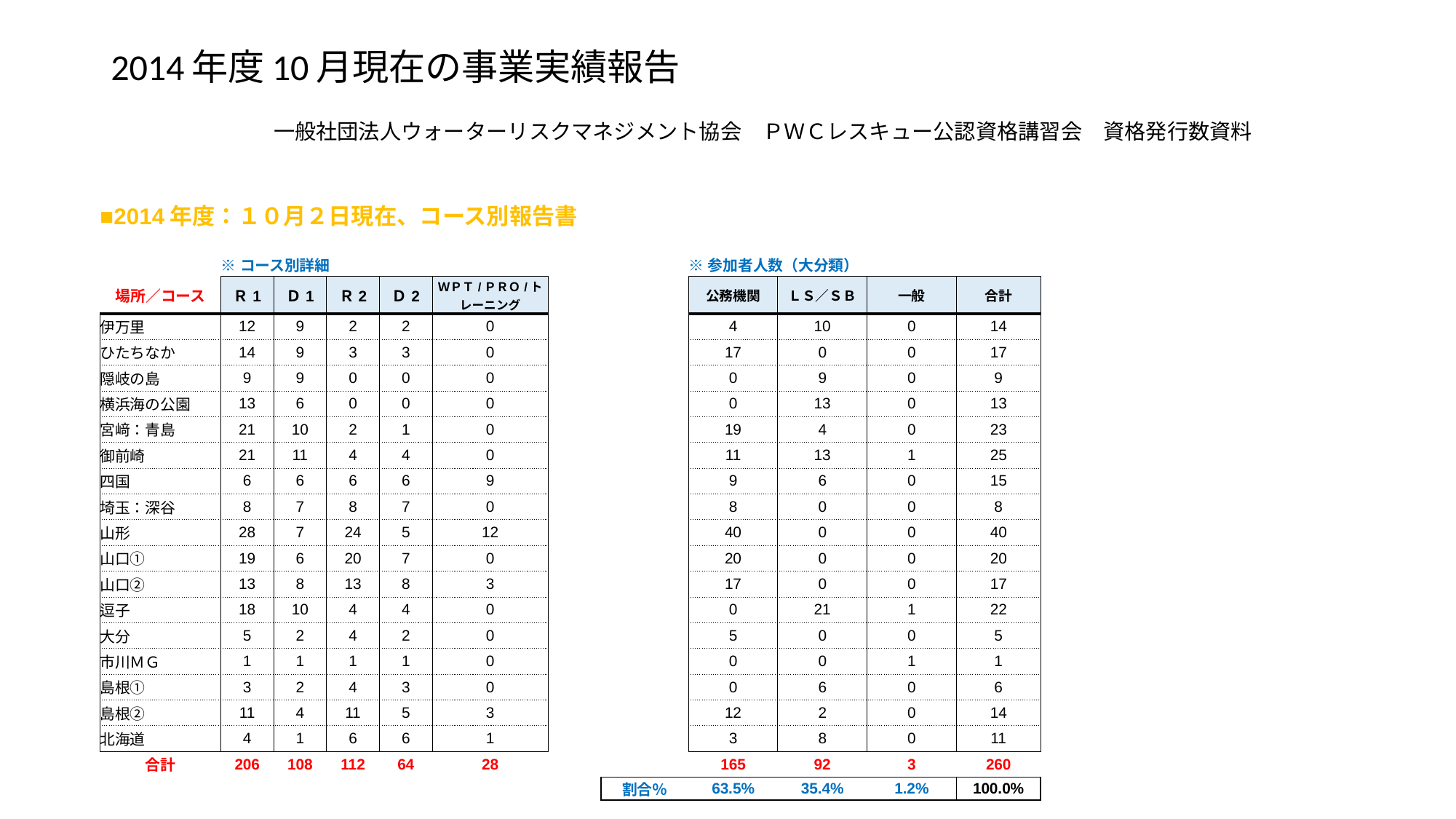

# 2014年度10月現在の事業実績報告
|  |  |  |  |  |  |  |  |  |  |  |  |  |  |  |
| --- | --- | --- | --- | --- | --- | --- | --- | --- | --- | --- | --- | --- | --- | --- |
|  |  |  |  |  |  |  |  |  |  |  |  |  |  |  |
|  |  | 一般社団法人ウォーターリスクマネジメント協会　ＰＷＣレスキュー公認資格講習会　資格発行数資料 |  |  |  |  |  |  |  |  |  |  |  |  |
|  |  |  |  |  |  |  |  |  |  |  |  |  |  |  |
|  |  |  |  |  |  |  |  |  |  |  |  |  |  |  |
|  |  |  |  |  |  |  |  |  |  |  |  |  |  |  |
| ■2014年度：１０月２日現在、コース別報告書 |  |  |  |  |  |  |  |  |  |  |  |  |  |  |
|  |  |  |  |  |  |  |  |  |  |  |  |  |  |  |
|  | ※コース別詳細 |  |  |  |  |  |  | ※参加者人数（大分類） |  |  |  |  |  |  |
| 場所／コース | Ｒ1 | Ｄ1 | Ｒ2 | Ｄ2 | ＷＰＴ/ＰＲＯ/トレーニング |  |  | 公務機関 | ＬＳ／ＳＢ | 一般 | 合計 |  |  |  |
| 伊万里 | 12 | 9 | 2 | 2 | 0 |  |  | 4 | 10 | 0 | 14 |  |  |  |
| ひたちなか | 14 | 9 | 3 | 3 | 0 |  |  | 17 | 0 | 0 | 17 |  |  |  |
| 隠岐の島 | 9 | 9 | 0 | 0 | 0 |  |  | 0 | 9 | 0 | 9 |  |  |  |
| 横浜海の公園 | 13 | 6 | 0 | 0 | 0 |  |  | 0 | 13 | 0 | 13 |  |  |  |
| 宮﨑：青島 | 21 | 10 | 2 | 1 | 0 |  |  | 19 | 4 | 0 | 23 |  |  |  |
| 御前崎 | 21 | 11 | 4 | 4 | 0 |  |  | 11 | 13 | 1 | 25 |  |  |  |
| 四国 | 6 | 6 | 6 | 6 | 9 |  |  | 9 | 6 | 0 | 15 |  |  |  |
| 埼玉：深谷 | 8 | 7 | 8 | 7 | 0 |  |  | 8 | 0 | 0 | 8 |  |  |  |
| 山形 | 28 | 7 | 24 | 5 | 12 |  |  | 40 | 0 | 0 | 40 |  |  |  |
| 山口① | 19 | 6 | 20 | 7 | 0 |  |  | 20 | 0 | 0 | 20 |  |  |  |
| 山口② | 13 | 8 | 13 | 8 | 3 |  |  | 17 | 0 | 0 | 17 |  |  |  |
| 逗子 | 18 | 10 | 4 | 4 | 0 |  |  | 0 | 21 | 1 | 22 |  |  |  |
| 大分 | 5 | 2 | 4 | 2 | 0 |  |  | 5 | 0 | 0 | 5 |  |  |  |
| 市川ＭＧ | 1 | 1 | 1 | 1 | 0 |  |  | 0 | 0 | 1 | 1 |  |  |  |
| 島根① | 3 | 2 | 4 | 3 | 0 |  |  | 0 | 6 | 0 | 6 |  |  |  |
| 島根② | 11 | 4 | 11 | 5 | 3 |  |  | 12 | 2 | 0 | 14 |  |  |  |
| 北海道 | 4 | 1 | 6 | 6 | 1 |  |  | 3 | 8 | 0 | 11 |  |  |  |
| 合計 | 206 | 108 | 112 | 64 | 28 |  |  | 165 | 92 | 3 | 260 |  |  |  |
|  |  |  |  |  |  |  | 割合％ | 63.5% | 35.4% | 1.2% | 100.0% |  |  |  |